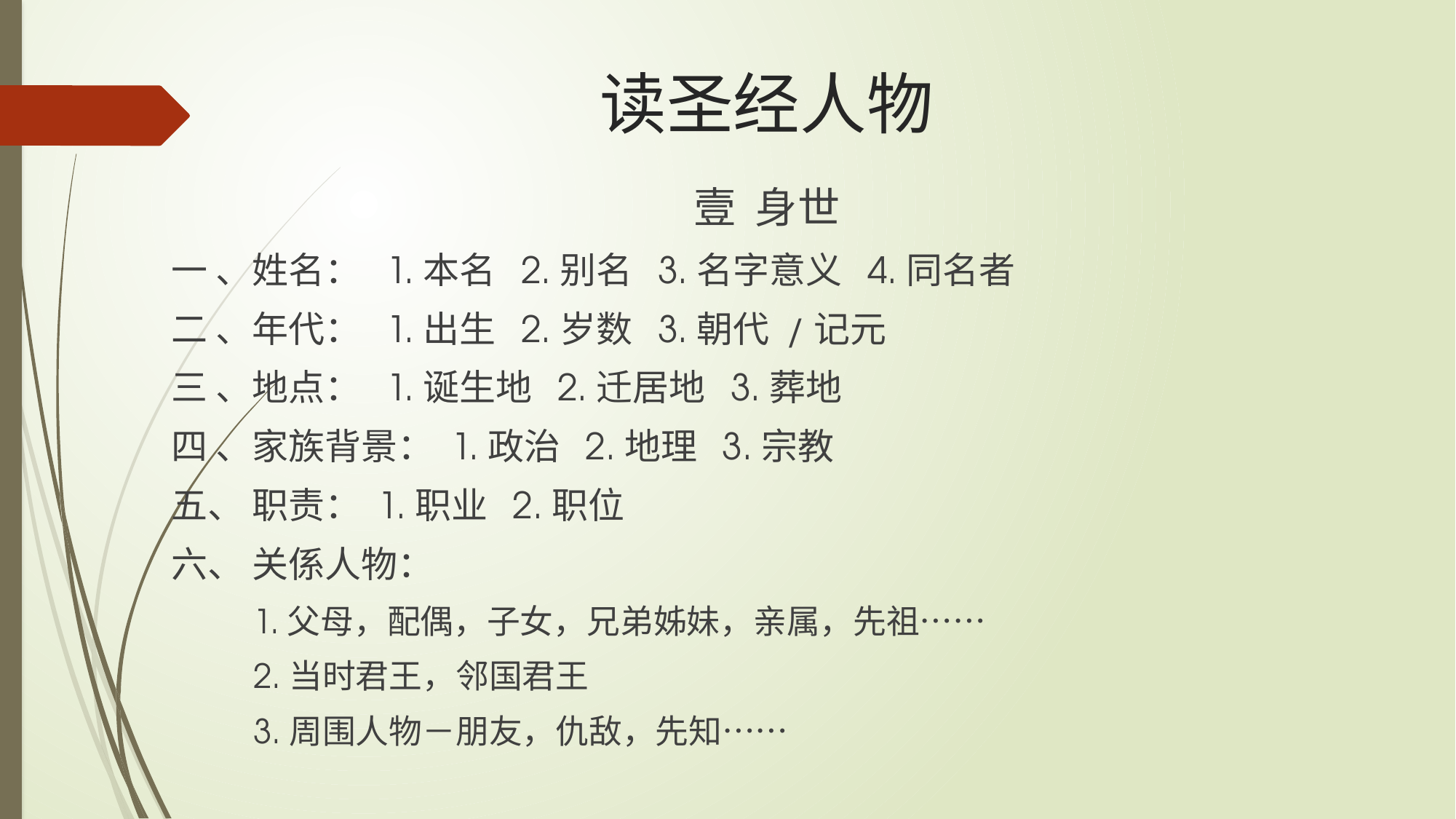

# 读圣经人物
壹  身世
一 、姓名：  1.本名  2.别名  3.名字意义  4.同名者
二 、年代：  1.出生  2.岁数  3.朝代 /记元
三 、地点：  1.诞生地  2.迁居地  3.葬地
四 、家族背景： 1.政治  2.地理  3.宗教
五、 职责： 1.职业  2.职位
六、 关係人物：
1.父母，配偶，子女，兄弟姊妹，亲属，先祖……
2.当时君王，邻国君王
3.周围人物－朋友，仇敌，先知……